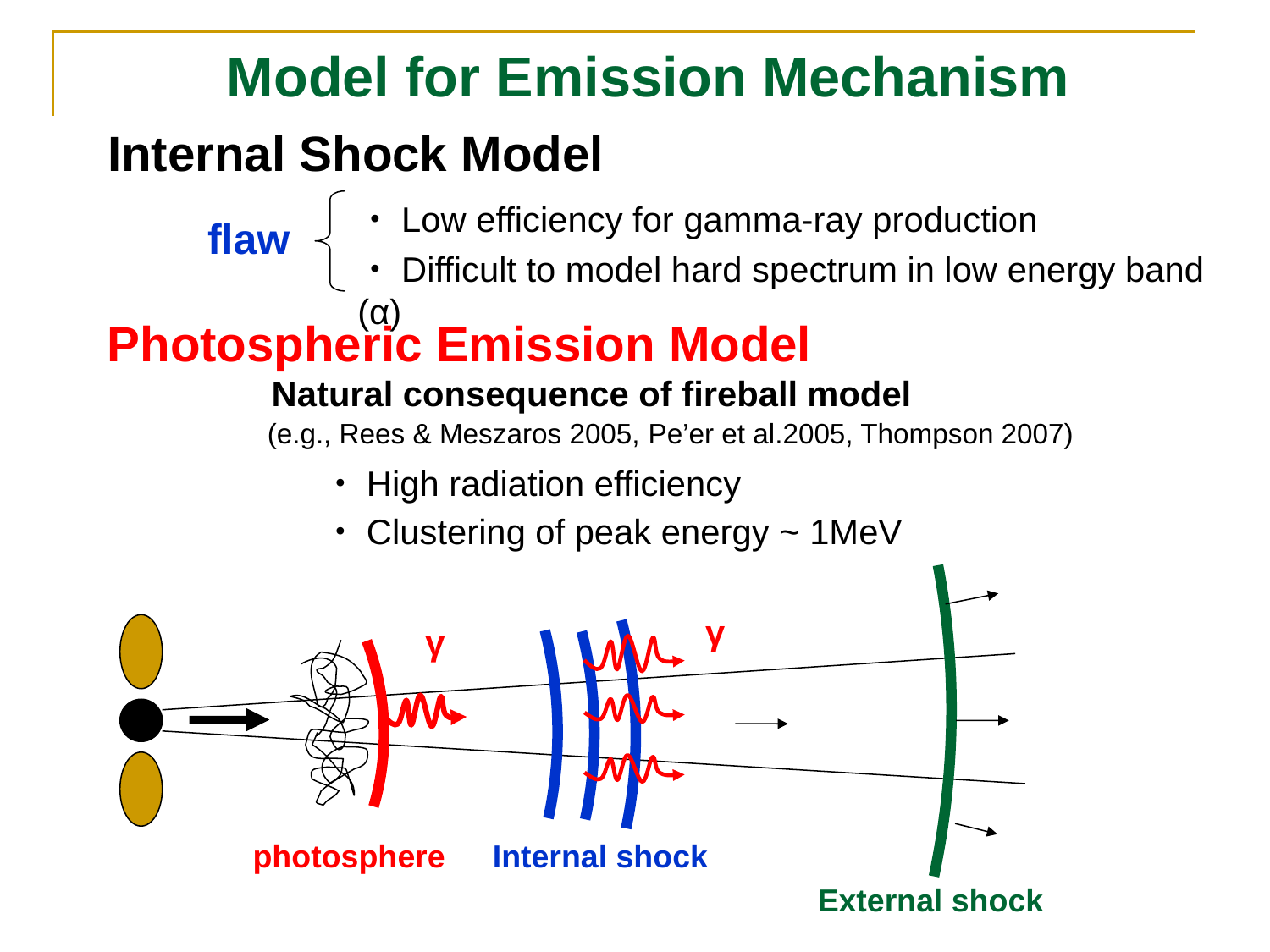

Model for Emission Mechanism

Internal Shock Model

・Low efficiency for gamma-ray production
flaw
・Difficult to model hard spectrum in low energy band (α)
Photospheric Emission Model
Natural consequence of fireball model

(e.g., Rees & Meszaros 2005, Pe’er et al.2005, Thompson 2007)
・High radiation efficiency
・Clustering of peak energy ~ 1MeV

γ

γ

photosphere
Internal shock

External shock